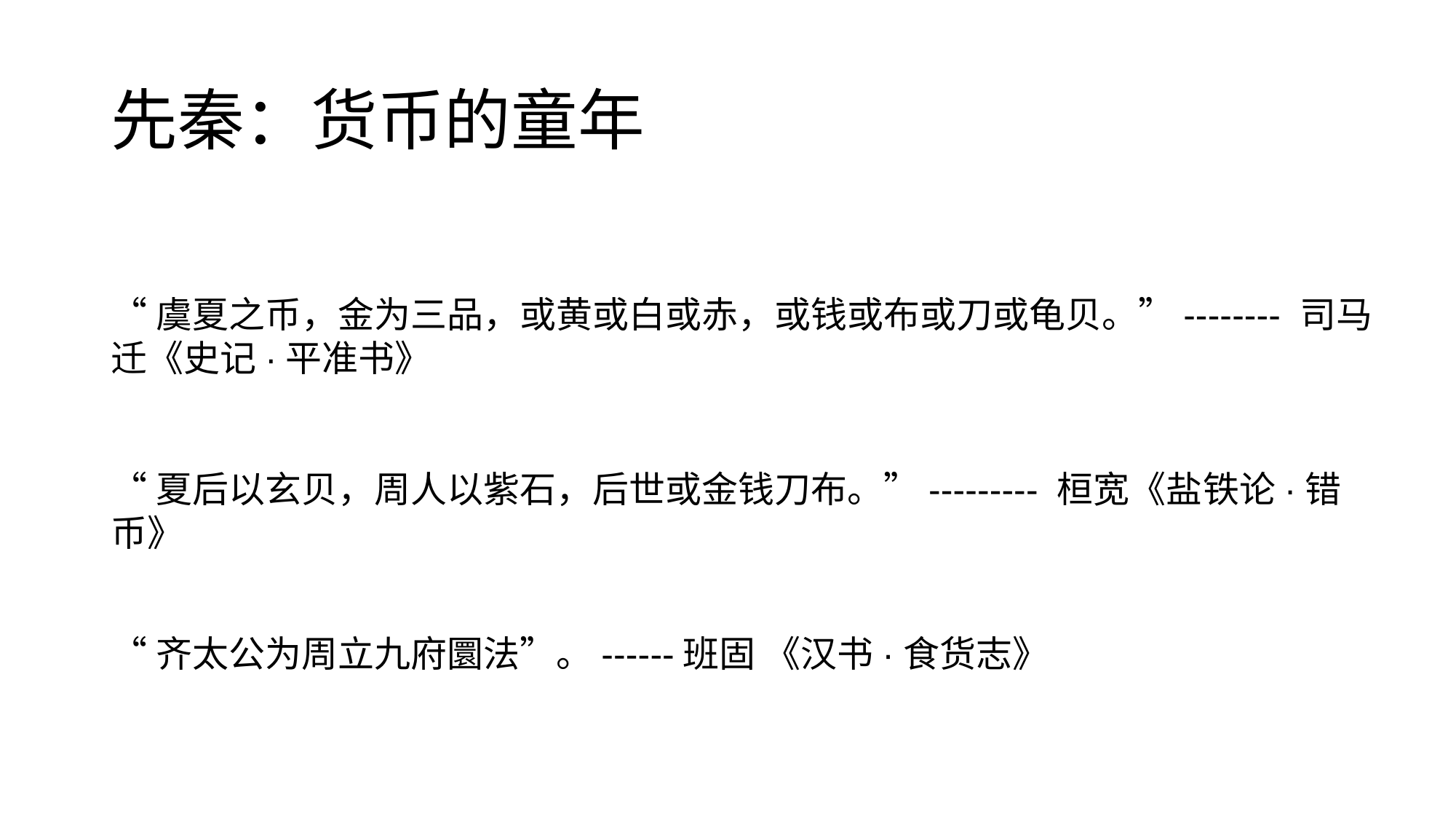

# 先秦：货币的童年
“虞夏之币，金为三品，或黄或白或赤，或钱或布或刀或龟贝。”-------- 司马迁《史记·平准书》

“夏后以玄贝，周人以紫石，后世或金钱刀布。”--------- 桓宽《盐铁论·错币》
“齐太公为周立九府圜法”。------班固 《汉书·食货志》